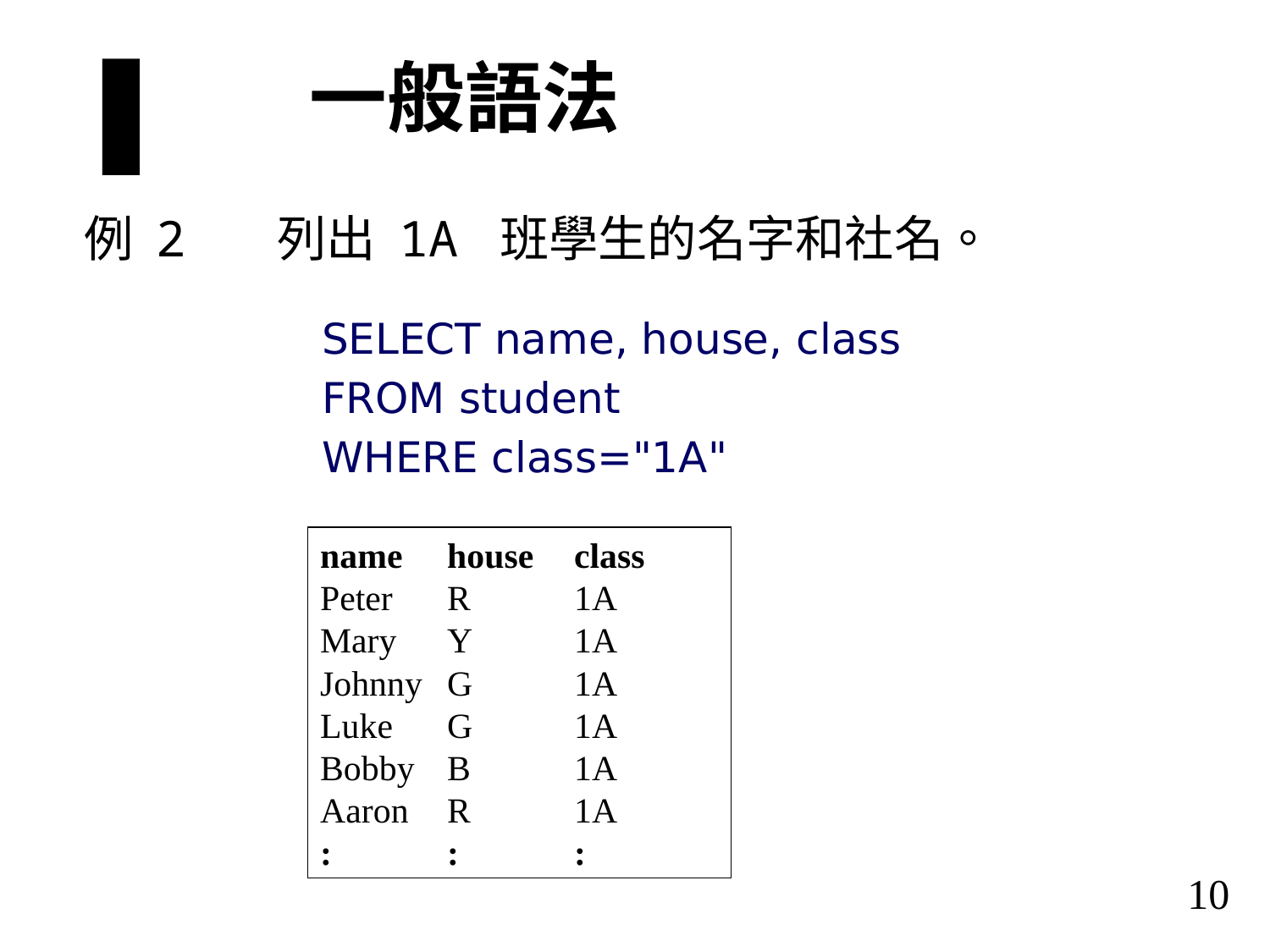

I
一般語法
例 2	列出 1A 班學生的名字和社名。
SELECT name, house, class
FROM student
WHERE class="1A"
name	house	class
Peter	R	1A
Mary	Y	1A
Johnny	G	1A
Luke	G	1A
Bobby	B	1A
Aaron	R	1A
:	:	:
10